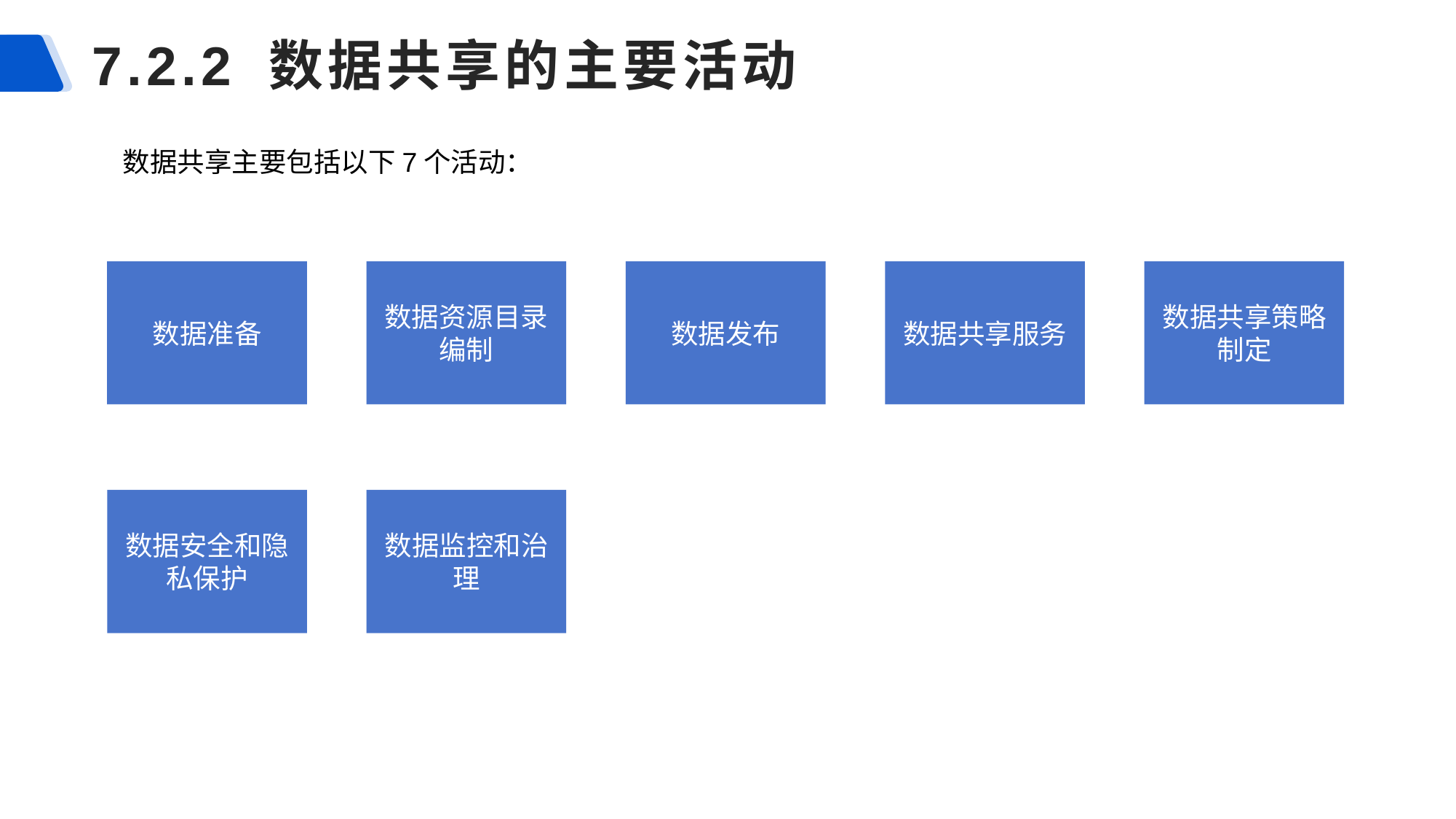

# 7.2.2 数据共享的主要活动
数据共享主要包括以下7个活动：
数据准备
数据资源目录编制
数据发布
数据共享服务
数据共享策略制定
数据安全和隐私保护
数据监控和治理